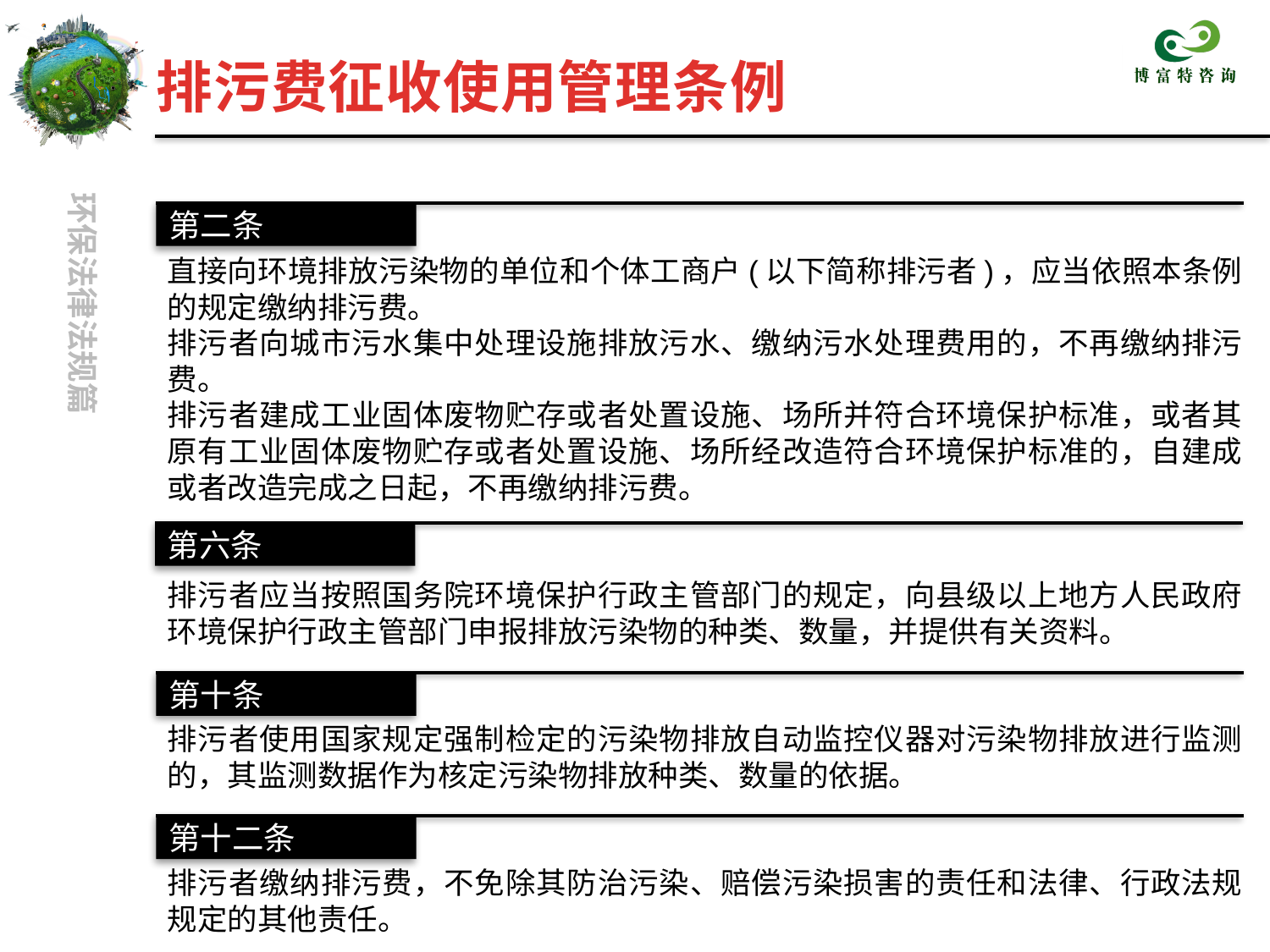

排污费征收使用管理条例

第二条
第二条
直接向环境排放污染物的单位和个体工商户(以下简称排污者)，应当依照本条例的规定缴纳排污费。
排污者向城市污水集中处理设施排放污水、缴纳污水处理费用的，不再缴纳排污费。
排污者建成工业固体废物贮存或者处置设施、场所并符合环境保护标准，或者其原有工业固体废物贮存或者处置设施、场所经改造符合环境保护标准的，自建成或者改造完成之日起，不再缴纳排污费。

第六条
排污者应当按照国务院环境保护行政主管部门的规定，向县级以上地方人民政府环境保护行政主管部门申报排放污染物的种类、数量，并提供有关资料。

第十条
排污者使用国家规定强制检定的污染物排放自动监控仪器对污染物排放进行监测的，其监测数据作为核定污染物排放种类、数量的依据。

第十二条
排污者缴纳排污费，不免除其防治污染、赔偿污染损害的责任和法律、行政法规规定的其他责任。
第六条
第十条
第十二条